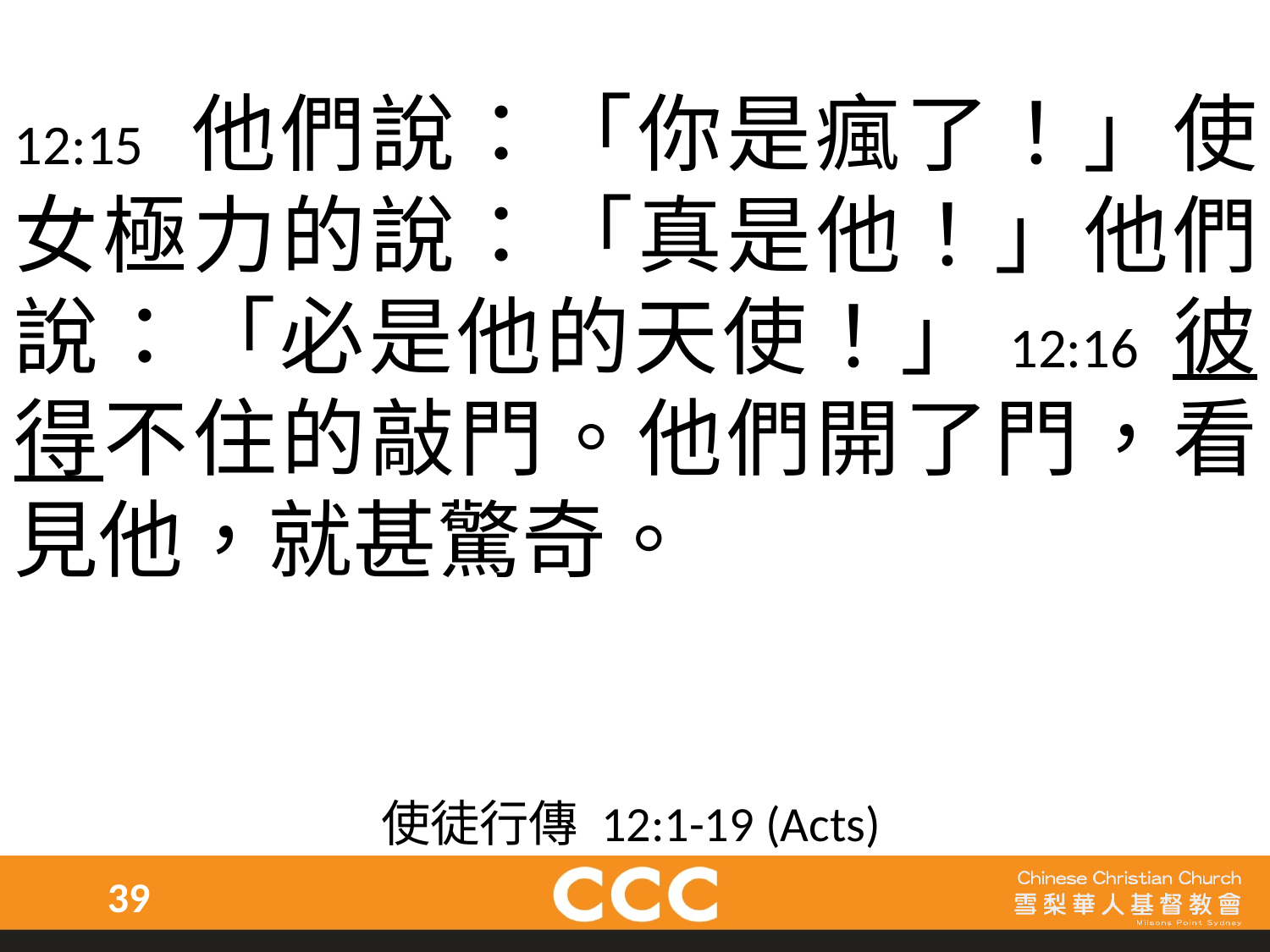

12:15 他們說：「你是瘋了！」使女極力的說：「真是他！」他們說：「必是他的天使！」12:16 彼得不住的敲門。他們開了門，看見他，就甚驚奇。
使徒行傳 12:1-19 (Acts)
39